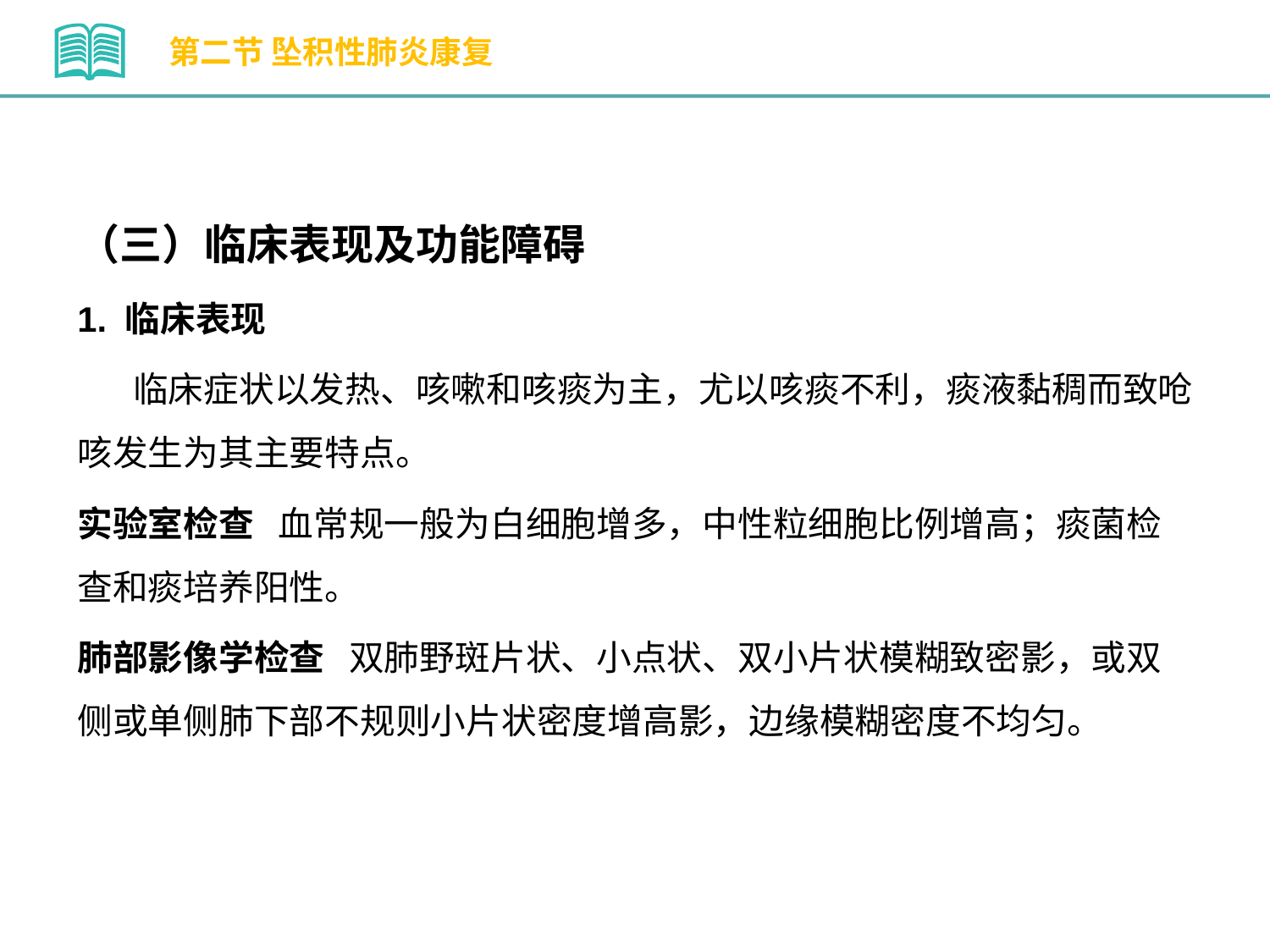

第二节 坠积性肺炎康复
（三）临床表现及功能障碍
1. 临床表现
      临床症状以发热、咳嗽和咳痰为主，尤以咳痰不利，痰液黏稠而致呛咳发生为其主要特点。
实验室检查   血常规一般为白细胞增多，中性粒细胞比例增高；痰菌检查和痰培养阳性。
肺部影像学检查   双肺野斑片状、小点状、双小片状模糊致密影，或双侧或单侧肺下部不规则小片状密度增高影，边缘模糊密度不均匀。